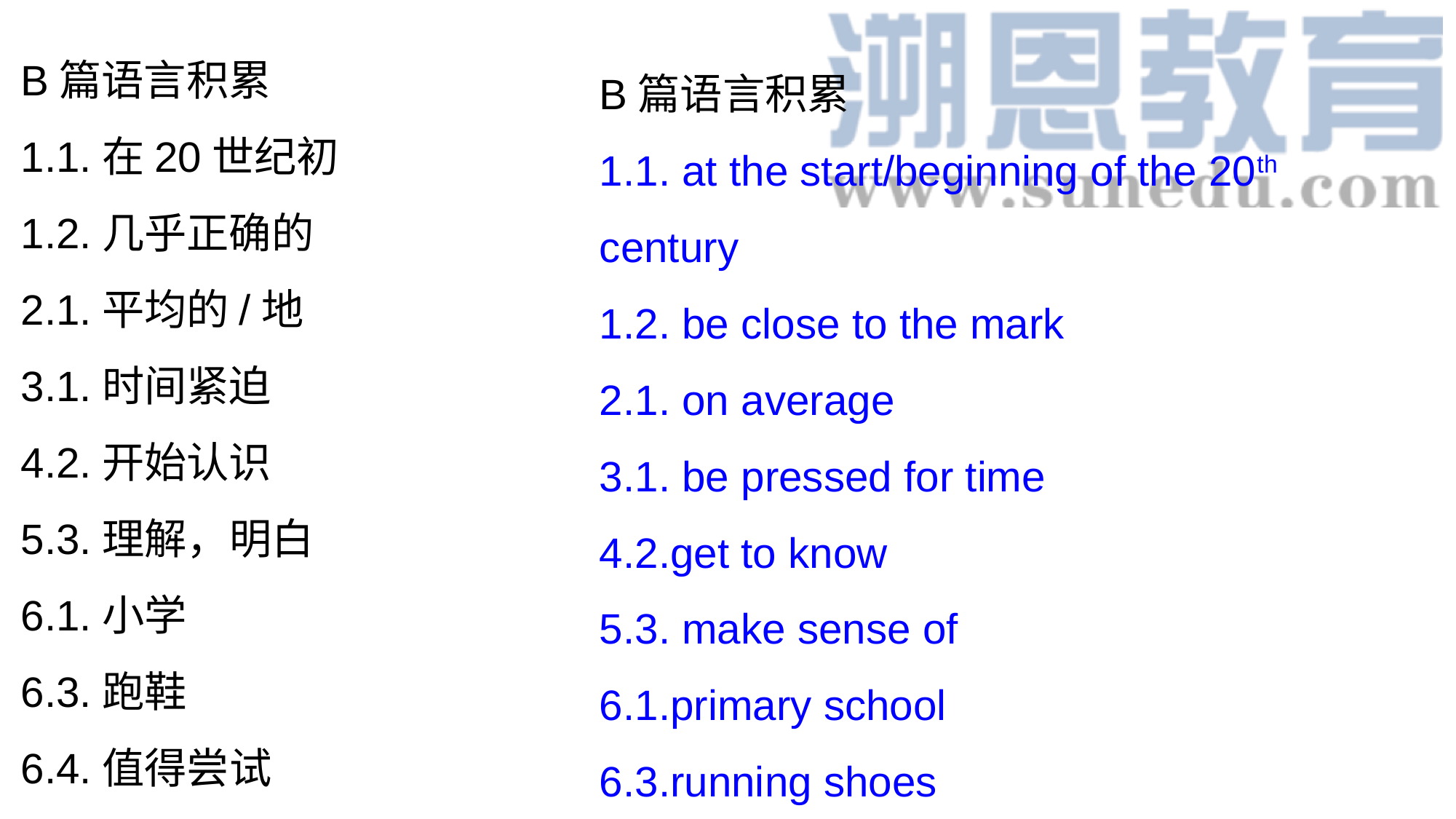

B篇语言积累
1.1.在20世纪初
1.2.几乎正确的
2.1.平均的/地
3.1.时间紧迫
4.2.开始认识
5.3.理解，明白
6.1.小学
6.3.跑鞋
6.4.值得尝试

B篇语言积累
1.1. at the start/beginning of the 20th century
1.2. be close to the mark
2.1. on average
3.1. be pressed for time
4.2.get to know
5.3. make sense of
6.1.primary school
6.3.running shoes
6.4.be worth trying, be worth a try